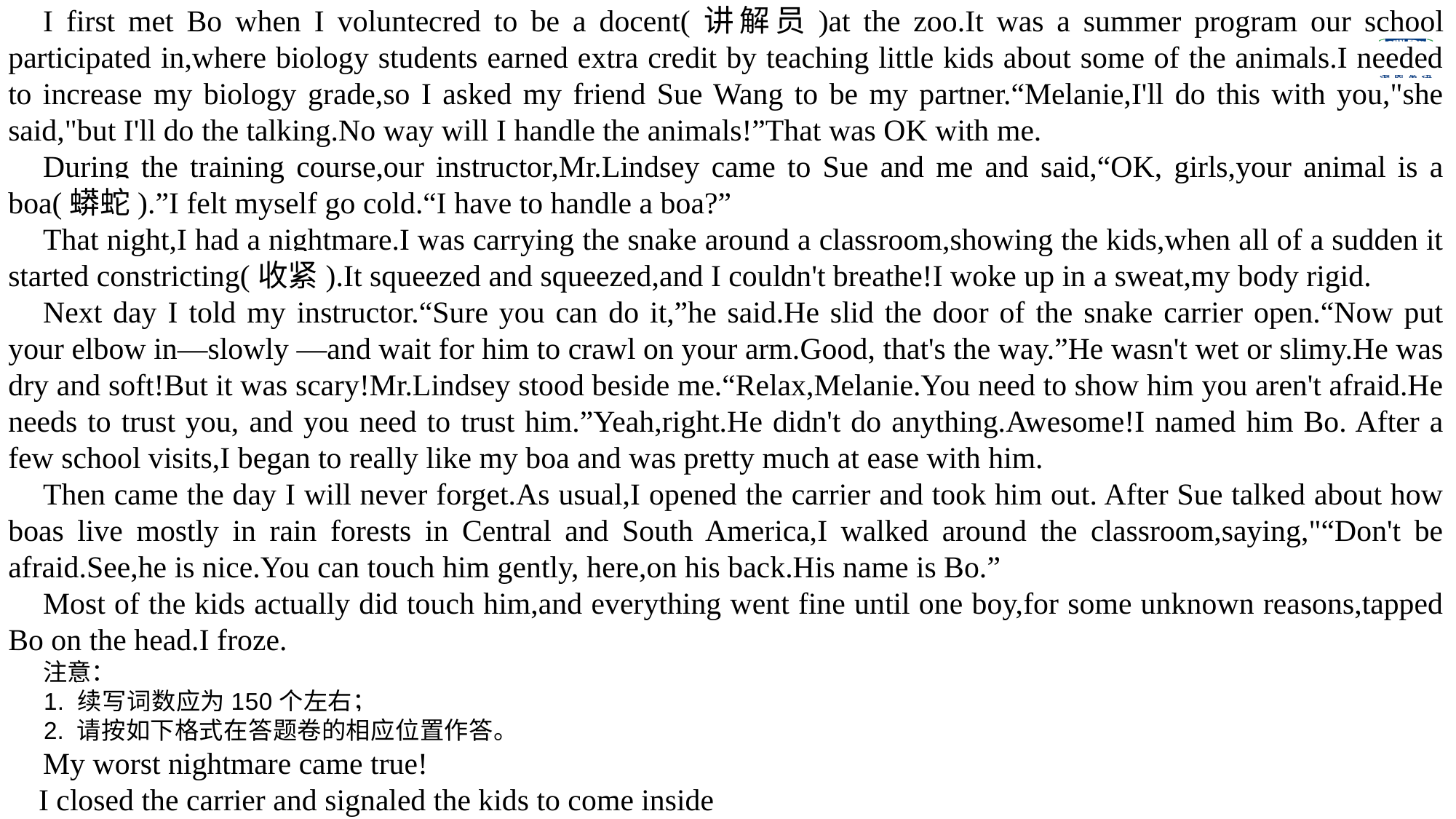

I first met Bo when I voluntecred to be a docent(讲解员)at the zoo.It was a summer program our school participated in,where biology students earned extra credit by teaching little kids about some of the animals.I needed to increase my biology grade,so I asked my friend Sue Wang to be my partner.“Melanie,I'll do this with you,"she said,"but I'll do the talking.No way will I handle the animals!”That was OK with me.
During the training course,our instructor,Mr.Lindsey came to Sue and me and said,“OK, girls,your animal is a boa(蟒蛇).”I felt myself go cold.“I have to handle a boa?”
That night,I had a nightmare.I was carrying the snake around a classroom,showing the kids,when all of a sudden it started constricting(收紧).It squeezed and squeezed,and I couldn't breathe!I woke up in a sweat,my body rigid.
Next day I told my instructor.“Sure you can do it,”he said.He slid the door of the snake carrier open.“Now put your elbow in—slowly —and wait for him to crawl on your arm.Good, that's the way.”He wasn't wet or slimy.He was dry and soft!But it was scary!Mr.Lindsey stood beside me.“Relax,Melanie.You need to show him you aren't afraid.He needs to trust you, and you need to trust him.”Yeah,right.He didn't do anything.Awesome!I named him Bo. After a few school visits,I began to really like my boa and was pretty much at ease with him.
Then came the day I will never forget.As usual,I opened the carrier and took him out. After Sue talked about how boas live mostly in rain forests in Central and South America,I walked around the classroom,saying,"“Don't be afraid.See,he is nice.You can touch him gently, here,on his back.His name is Bo.”
Most of the kids actually did touch him,and everything went fine until one boy,for some unknown reasons,tapped Bo on the head.I froze.
注意：
1. 续写词数应为150个左右；
2. 请按如下格式在答题卷的相应位置作答。
My worst nightmare came true!
    I closed the carrier and signaled the kids to come inside